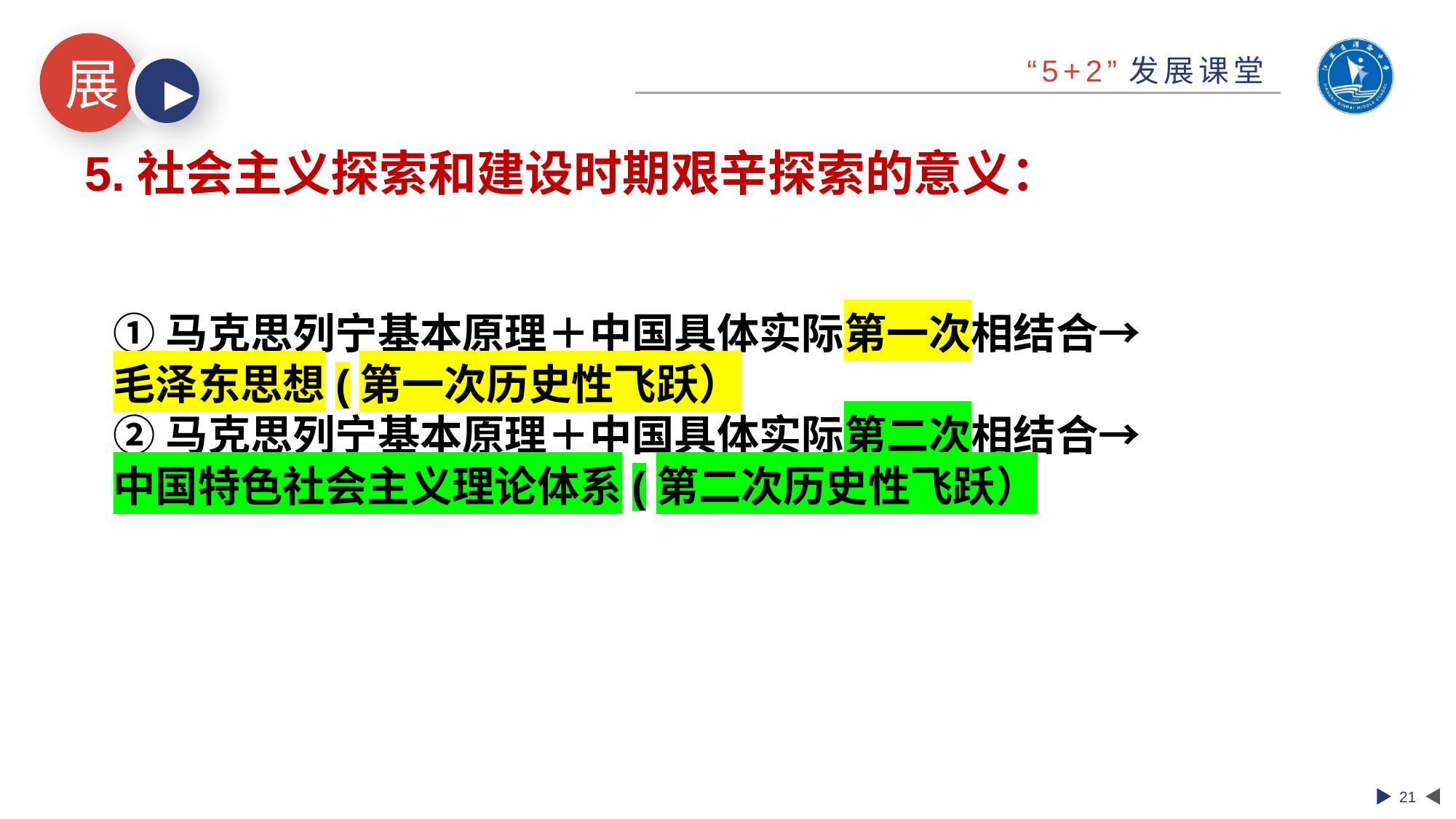

5.社会主义探索和建设时期艰辛探索的意义：
①马克思列宁基本原理＋中国具体实际第一次相结合→毛泽东思想(第一次历史性飞跃）
②马克思列宁基本原理＋中国具体实际第二次相结合→中国特色社会主义理论体系(第二次历史性飞跃）